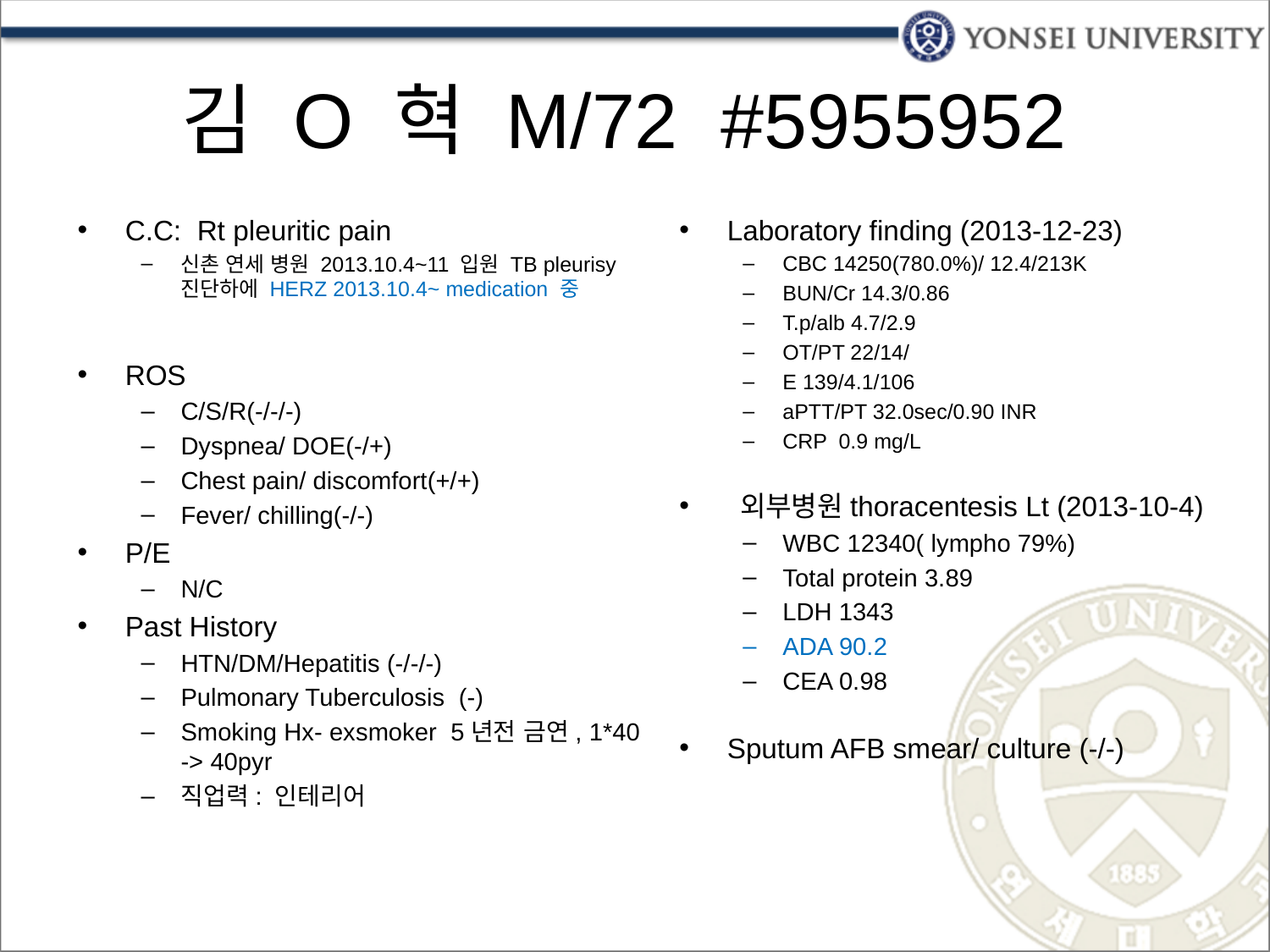

# 김 O 혁 M/72  #5955952
C.C:  Rt pleuritic pain
신촌 연세 병원 2013.10.4~11 입원 TB pleurisy 진단하에 HERZ 2013.10.4~ medication 중

ROS
C/S/R(-/-/-)
Dyspnea/ DOE(-/+)
Chest pain/ discomfort(+/+)
Fever/ chilling(-/-)
P/E
N/C
Past History
HTN/DM/Hepatitis (-/-/-)
Pulmonary Tuberculosis  (-)
Smoking Hx- exsmoker  5년전 금연, 1*40 -> 40pyr
직업력: 인테리어
Laboratory finding (2013-12-23)
CBC 14250(780.0%)/ 12.4/213K
BUN/Cr 14.3/0.86
T.p/alb 4.7/2.9
OT/PT 22/14/
E 139/4.1/106
aPTT/PT 32.0sec/0.90 INR
CRP  0.9 mg/L

 외부병원thoracentesis Lt (2013-10-4)
WBC 12340( lympho 79%)
Total protein 3.89
LDH 1343
ADA 90.2
CEA 0.98

Sputum AFB smear/ culture (-/-)